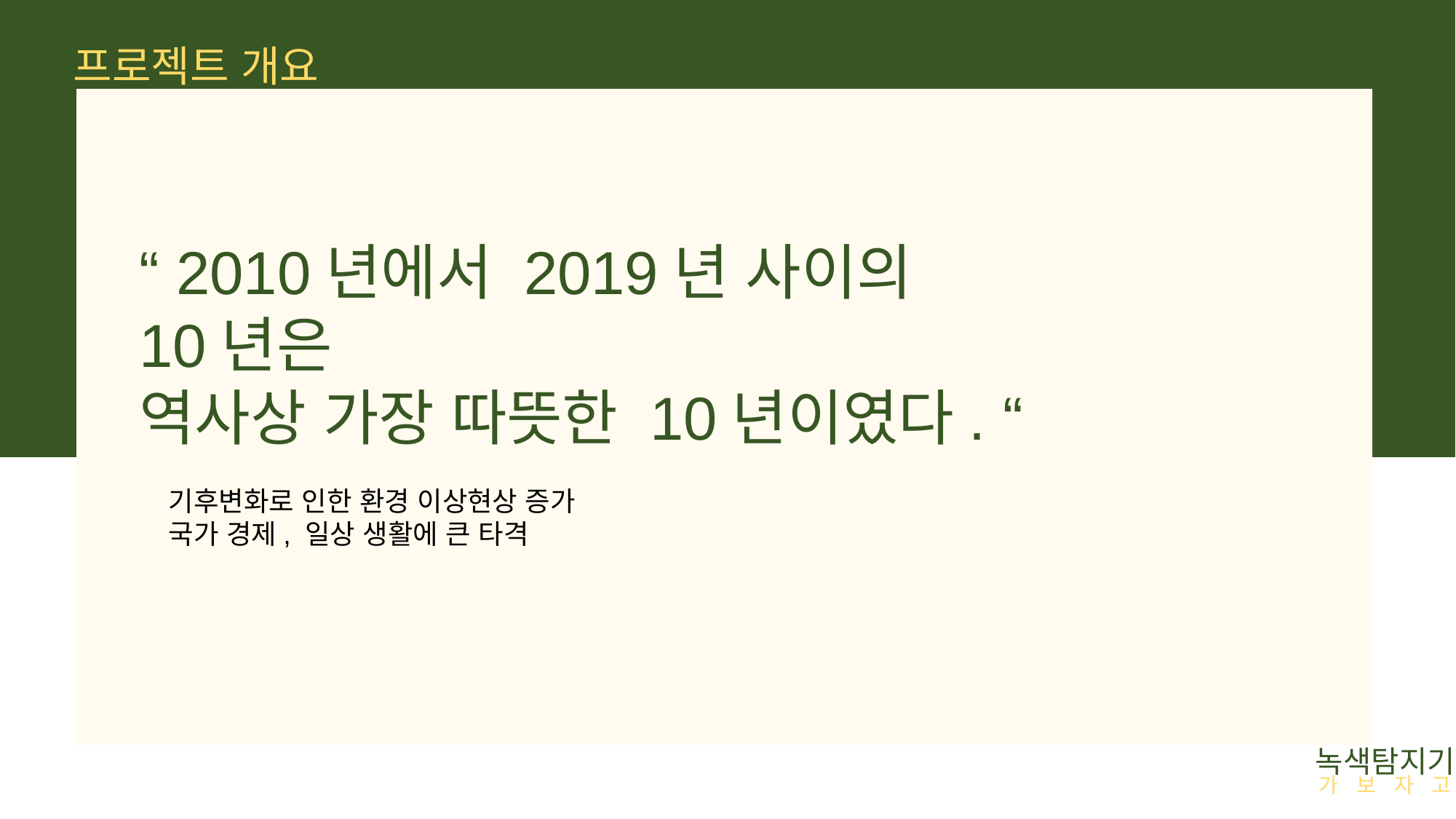

프로젝트 개요

“ 2010년에서 2019년 사이의
10년은
역사상 가장 따뜻한 10년이였다. “
기후변화로 인한 환경 이상현상 증가
국가 경제, 일상 생활에 큰 타격
녹색탐지기
가   보   자   고